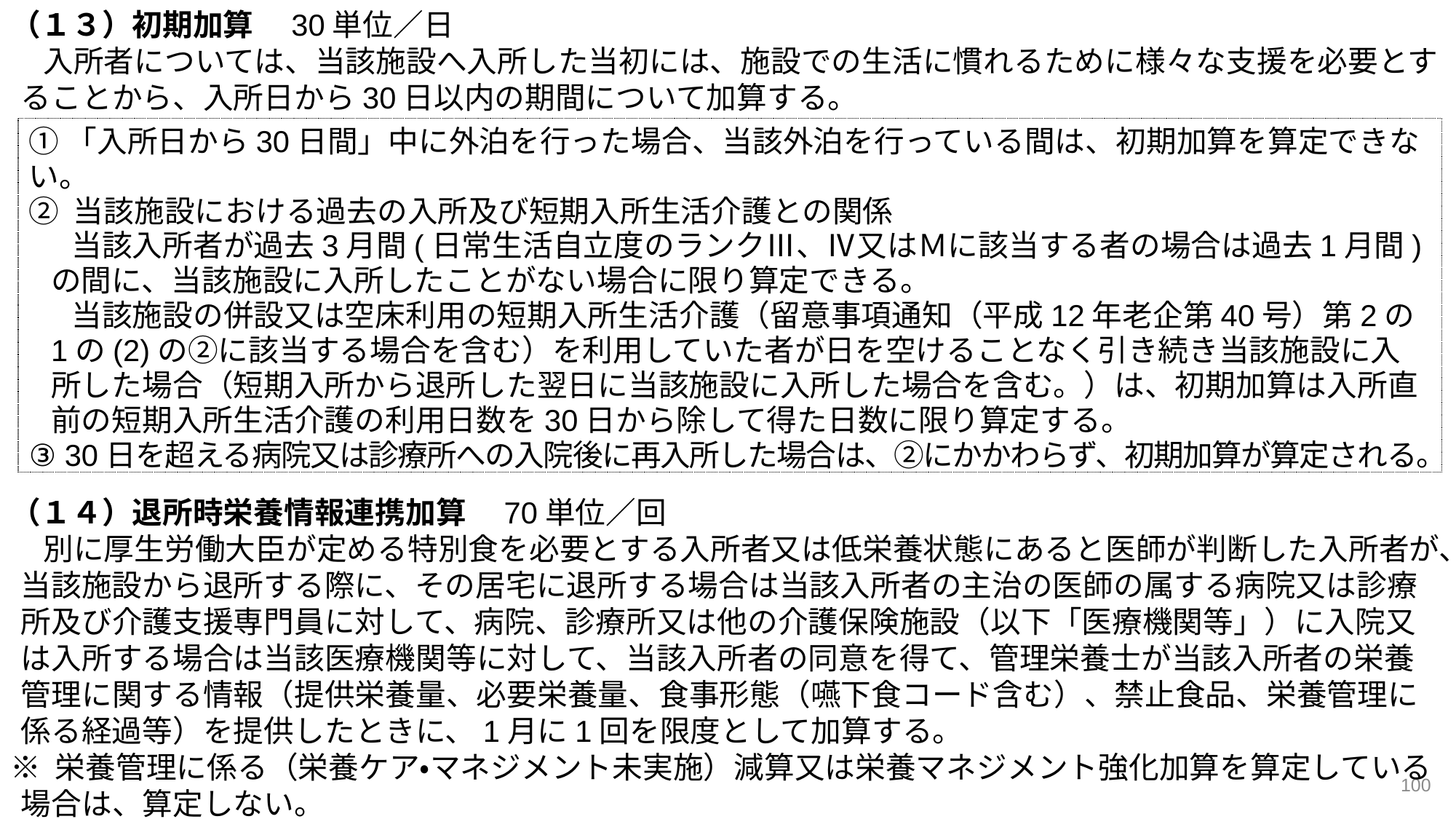

（１３）初期加算　30単位／日
入所者については、当該施設へ入所した当初には、施設での生活に慣れるために様々な支援を必要とすることから、入所日から30日以内の期間について加算する。

（１４）退所時栄養情報連携加算　70単位／回
別に厚生労働大臣が定める特別食を必要とする入所者又は低栄養状態にあると医師が判断した入所者が、当該施設から退所する際に、その居宅に退所する場合は当該入所者の主治の医師の属する病院又は診療所及び介護支援専門員に対して、病院、診療所又は他の介護保険施設（以下「医療機関等」）に入院又は入所する場合は当該医療機関等に対して、当該入所者の同意を得て、管理栄養士が当該入所者の栄養管理に関する情報（提供栄養量、必要栄養量、食事形態（嚥下食コード含む）、禁止食品、栄養管理に係る経過等）を提供したときに、1月に1回を限度として加算する。
※ 栄養管理に係る（栄養ケア・マネジメント未実施）減算又は栄養マネジメント強化加算を算定している場合は、算定しない。

①「入所日から30日間」中に外泊を行った場合、当該外泊を行っている間は、初期加算を算定できない。
② 当該施設における過去の入所及び短期入所生活介護との関係
当該入所者が過去3月間(日常生活自立度のランクⅢ、Ⅳ又はＭに該当する者の場合は過去1月間)の間に、当該施設に入所したことがない場合に限り算定できる。
当該施設の併設又は空床利用の短期入所生活介護（留意事項通知（平成12年老企第40号）第2の1の(2)の②に該当する場合を含む）を利用していた者が日を空けることなく引き続き当該施設に入所した場合（短期入所から退所した翌日に当該施設に入所した場合を含む。）は、初期加算は入所直前の短期入所生活介護の利用日数を30日から除して得た日数に限り算定する。
③ 30日を超える病院又は診療所への入院後に再入所した場合は、②にかかわらず、初期加算が算定される。
100